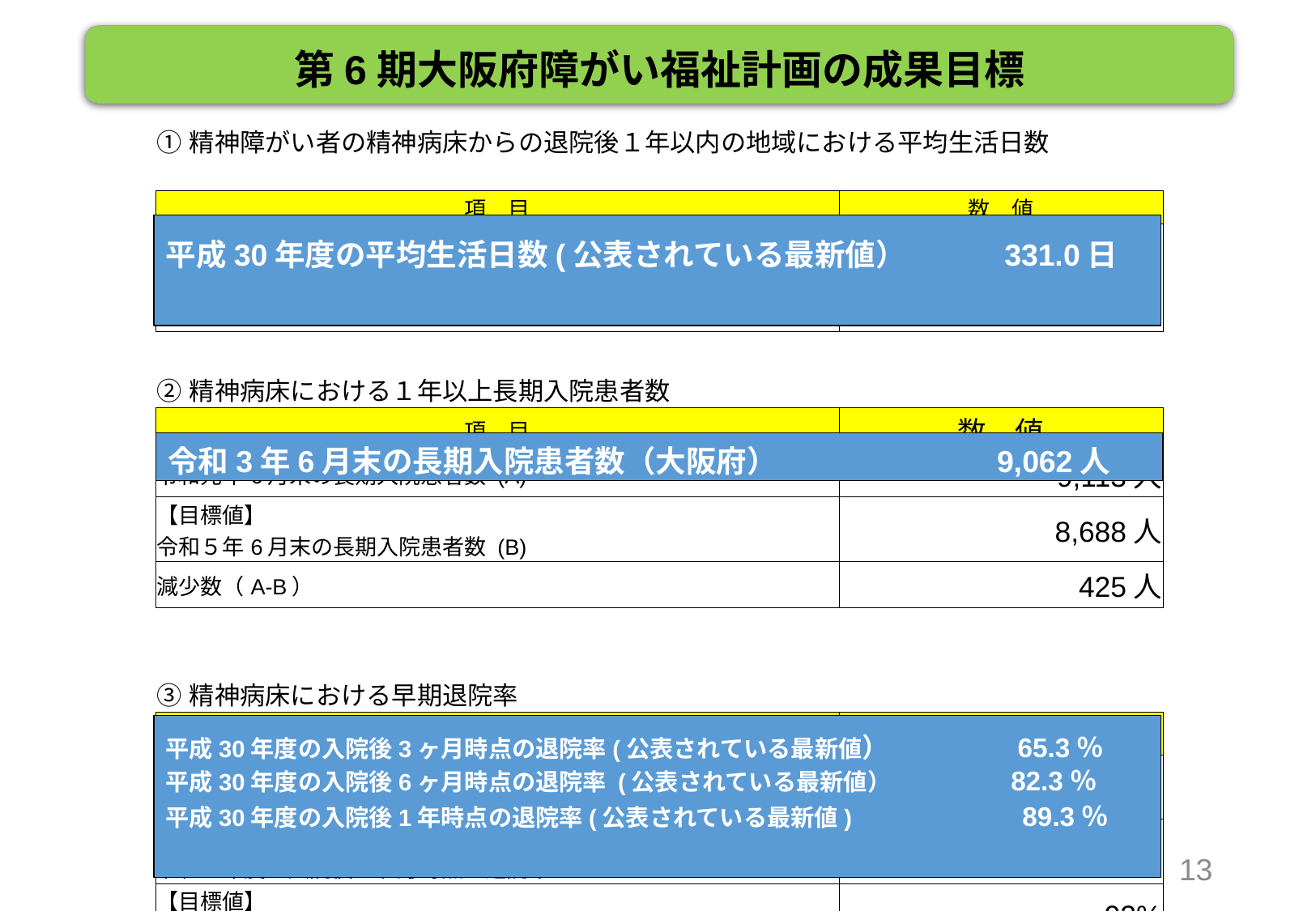

第6期大阪府障がい福祉計画の成果目標
| ①精神障がい者の精神病床からの退院後１年以内の地域における平均生活日数 |  |
| --- | --- |
|  |  |
| 項　目 | 数　値 |
| 【目標値】 令和５年度末の精神障がい者の精神病床から退院後１年以内の地域における平均生活日数 | 316日 |
|  |  |
| ②精神病床における１年以上長期入院患者数 |  |
| 項　目 | 数　値 |
| 令和元年6月末の長期入院患者数 (A) | 9,113人 |
| 【目標値】 令和５年6月末の長期入院患者数 (B) | 8,688人 |
| 減少数（A-B） | 425人 |
|  |  |
| ③精神病床における早期退院率 |  |
| 項　目 | 数　値 |
| 【目標値】 令和５年度　入院後３ヶ月時点の退院率 | 69% |
| 【目標値】 令和５年度　入院後６ヶ月時点の退院率 | 86% |
| 【目標値】 令和５年度　入院後１年時点の退院率 | 92% |
平成30年度の平均生活日数(公表されている最新値）　　　331.0日
令和3年6月末の長期入院患者数（大阪府）　　　　　　　9,062人
平成30年度の入院後3ヶ月時点の退院率(公表されている最新値）　　　　65.3％
平成30年度の入院後6ヶ月時点の退院率 (公表されている最新値） 　　　　82.3％
平成30年度の入院後1年時点の退院率(公表されている最新値)　　　　　　89.3％
13